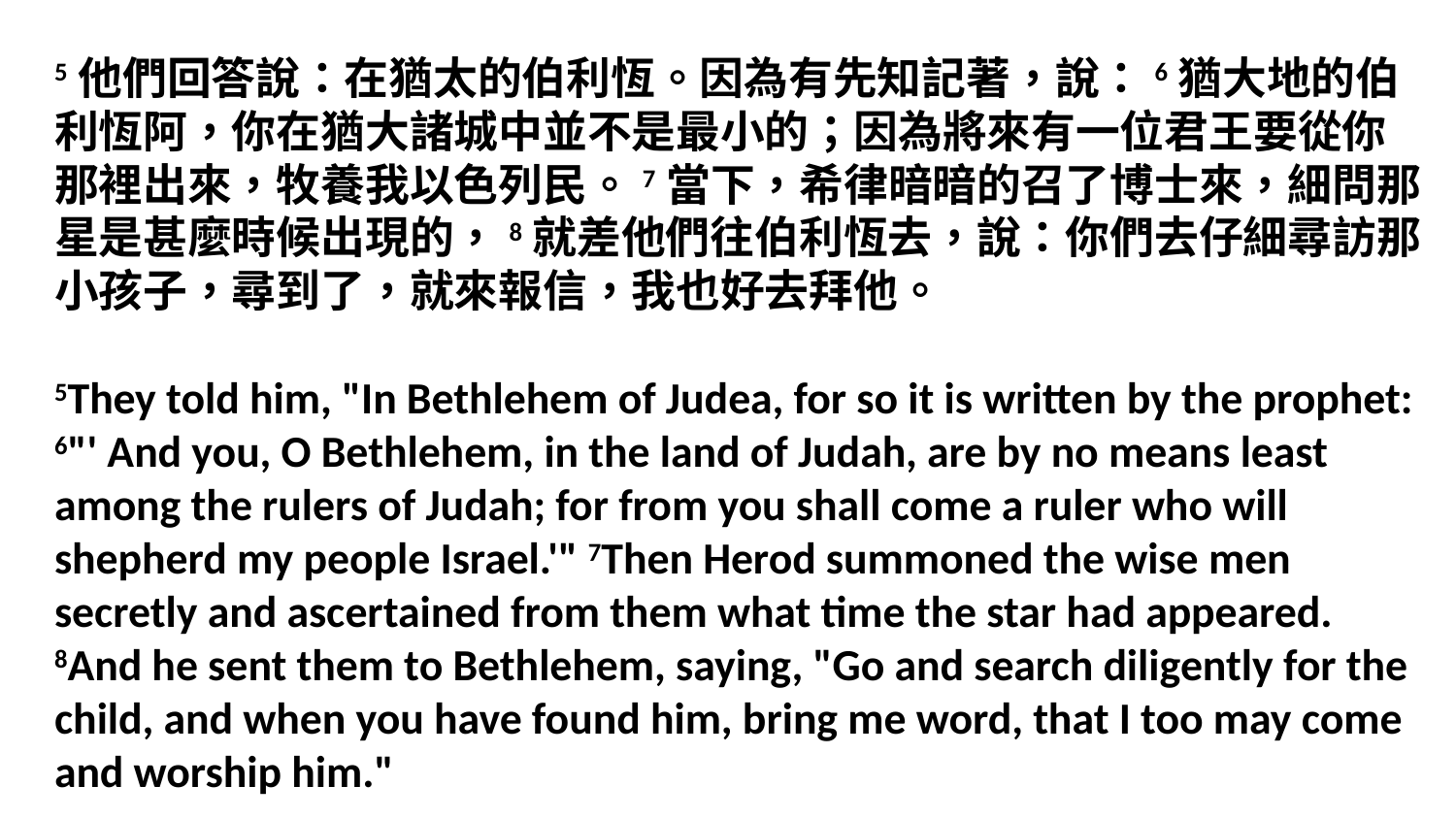

5他們回答說：在猶太的伯利恆。因為有先知記著，說：6猶大地的伯利恆阿，你在猶大諸城中並不是最小的；因為將來有一位君王要從你那裡出來，牧養我以色列民。7當下，希律暗暗的召了博士來，細問那星是甚麼時候出現的，8就差他們往伯利恆去，說：你們去仔細尋訪那小孩子，尋到了，就來報信，我也好去拜他。

5They told him, "In Bethlehem of Judea, for so it is written by the prophet: 6"' And you, O Bethlehem, in the land of Judah, are by no means least among the rulers of Judah; for from you shall come a ruler who will shepherd my people Israel.'" 7Then Herod summoned the wise men secretly and ascertained from them what time the star had appeared. 8And he sent them to Bethlehem, saying, "Go and search diligently for the child, and when you have found him, bring me word, that I too may come and worship him."